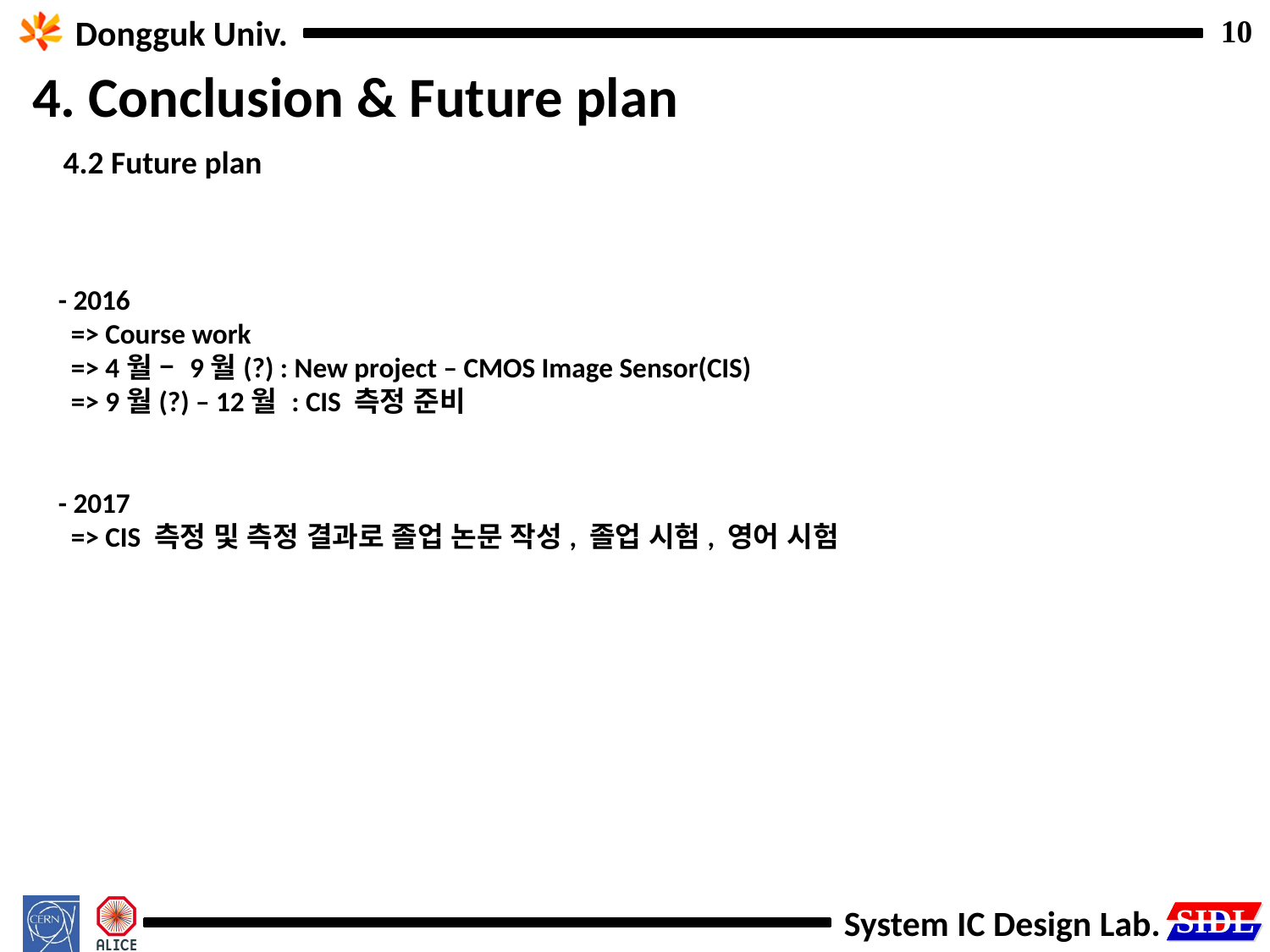

4. Conclusion & Future plan
4.2 Future plan
- 2016
  => Course work
  => 4월 – 9월(?) : New project – CMOS Image Sensor(CIS)
  => 9월(?) – 12월 : CIS 측정 준비

- 2017
  => CIS 측정 및 측정 결과로 졸업 논문 작성, 졸업 시험, 영어 시험